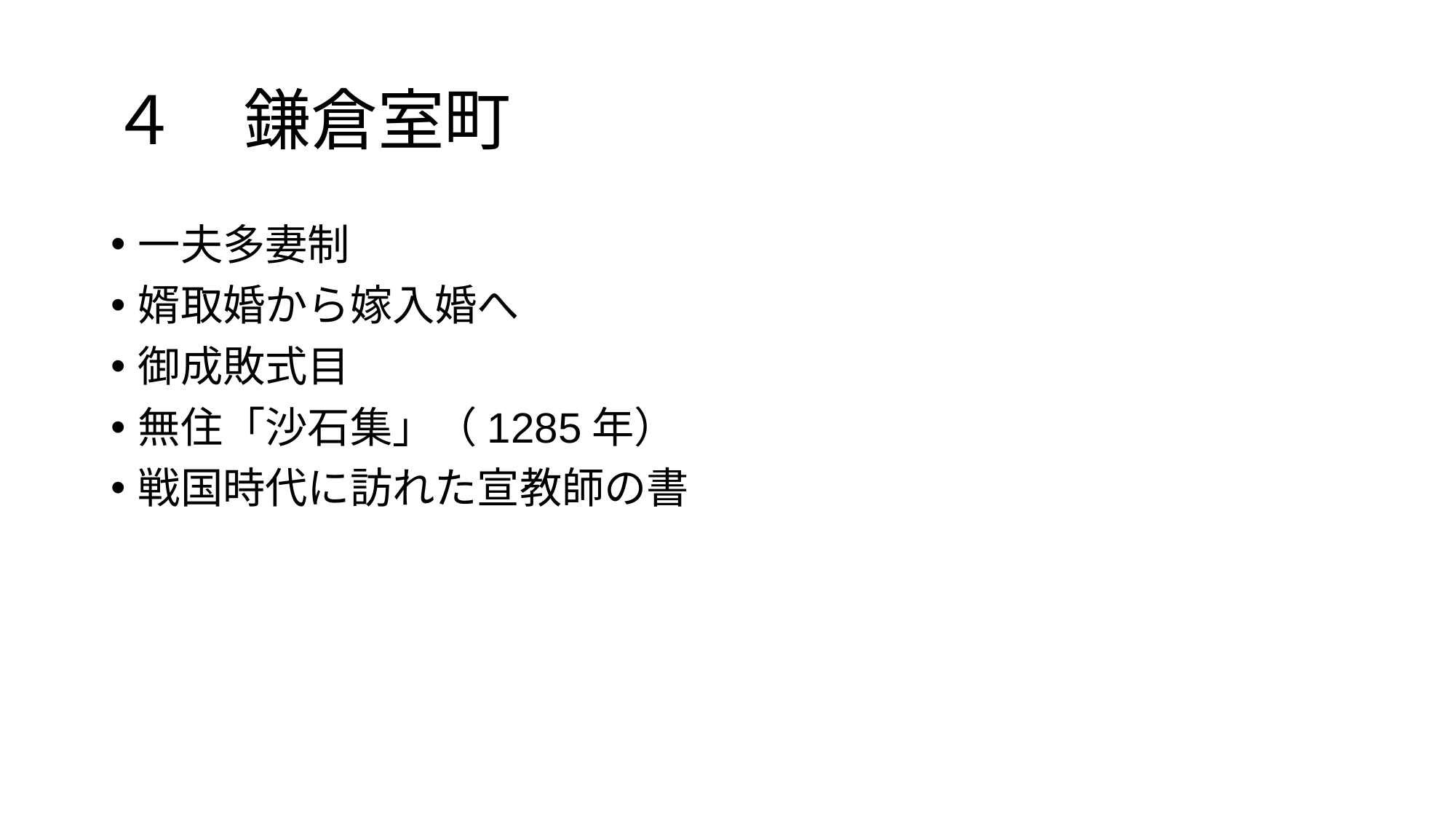

# ４　鎌倉室町
一夫多妻制
婿取婚から嫁入婚へ
御成敗式目
無住「沙石集」（1285年）
戦国時代に訪れた宣教師の書